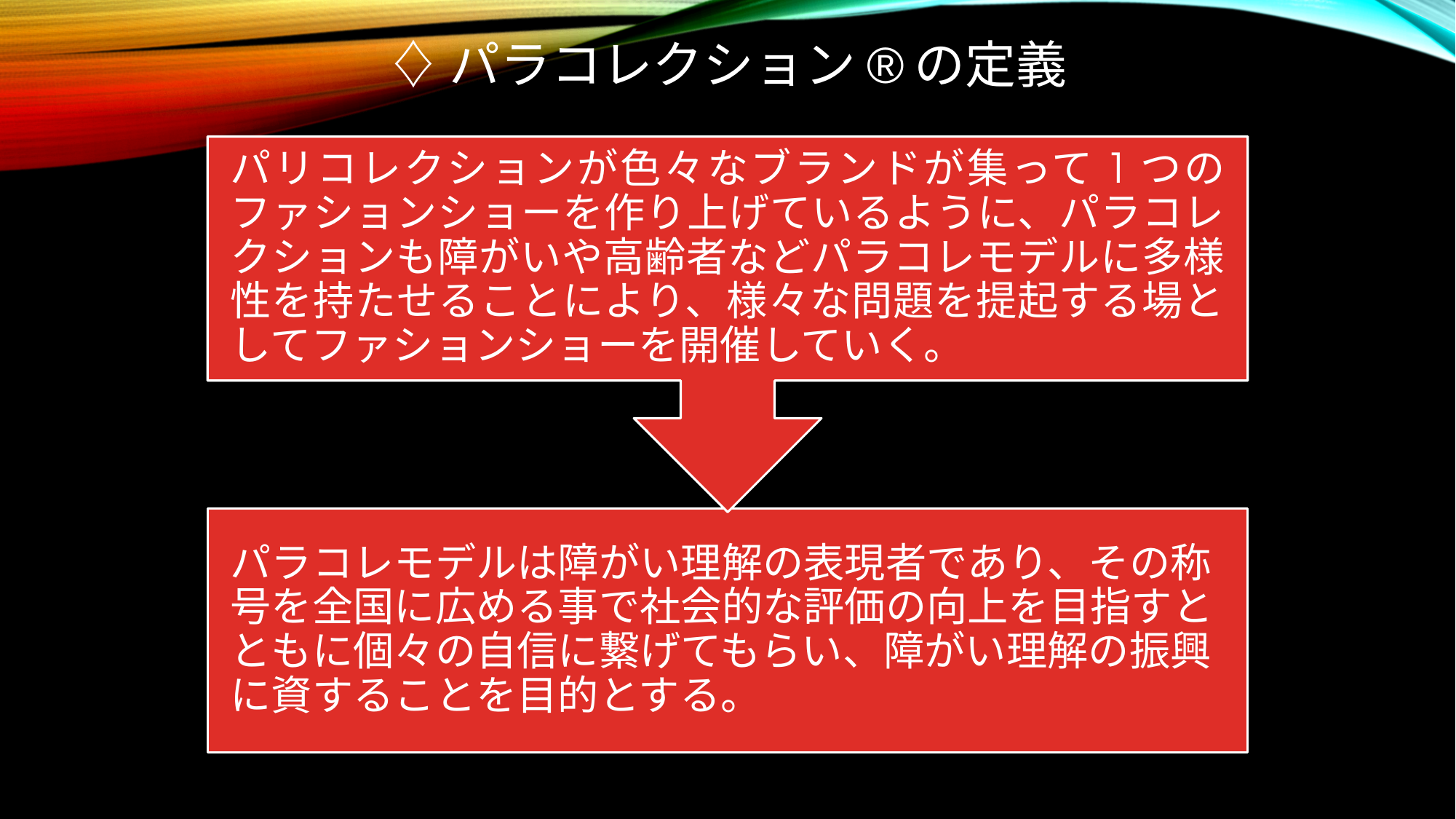

# ♢パラコレクション®の定義
パラコレモデルは障がい理解の表現者であり、その称号を全国に広める事で社会的な評価の向上を目指すとともに個々の自信に繋げてもらい、障がい理解の振興に資することを目的とする。
パリコレクションが色々なブランドが集って1つのファションショーを作り上げているように、パラコレクションも障がいや高齢者などパラコレモデルに多様性を持たせることにより、様々な問題を提起する場としてファションショーを開催していく。